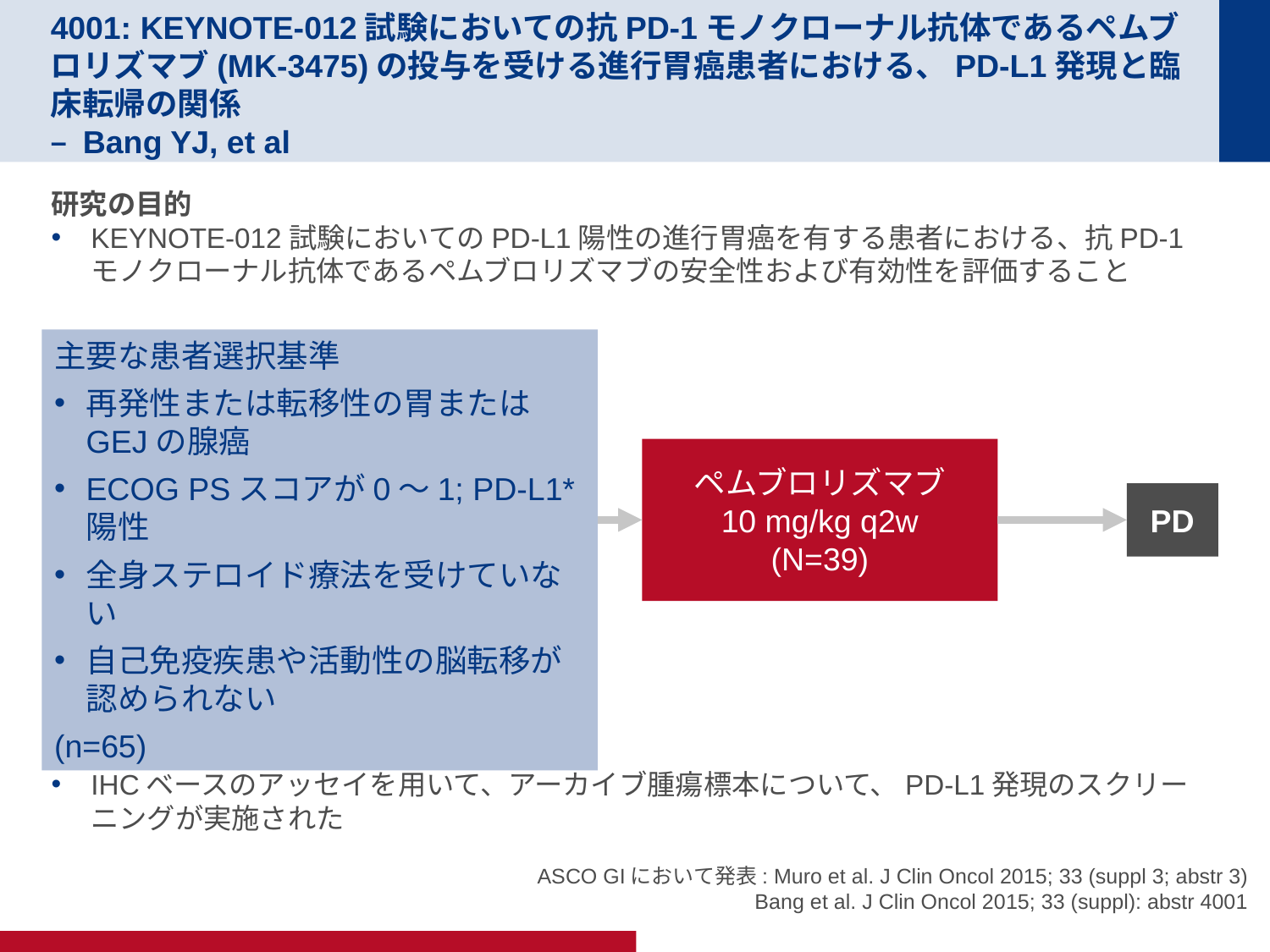

# 4001: KEYNOTE-012試験においての抗PD-1モノクローナル抗体であるペムブロリズマブ(MK-3475)の投与を受ける進行胃癌患者における、PD-L1発現と臨床転帰の関係 – Bang YJ, et al
研究の目的
KEYNOTE-012試験においてのPD-L1陽性の進行胃癌を有する患者における、抗PD-1モノクローナル抗体であるペムブロリズマブの安全性および有効性を評価すること
IHCベースのアッセイを用いて、アーカイブ腫瘍標本について、PD-L1発現のスクリーニングが実施された
主要な患者選択基準
再発性または転移性の胃またはGEJの腺癌
ECOG PSスコアが0～1; PD-L1*陽性
全身ステロイド療法を受けていない
自己免疫疾患や活動性の脳転移が認められない
(n=65)
ペムブロリズマブ
10 mg/kg q2w
(N=39)
PD
ASCO GIにおいて発表: Muro et al. J Clin Oncol 2015; 33 (suppl 3; abstr 3)
Bang et al. J Clin Oncol 2015; 33 (suppl): abstr 4001